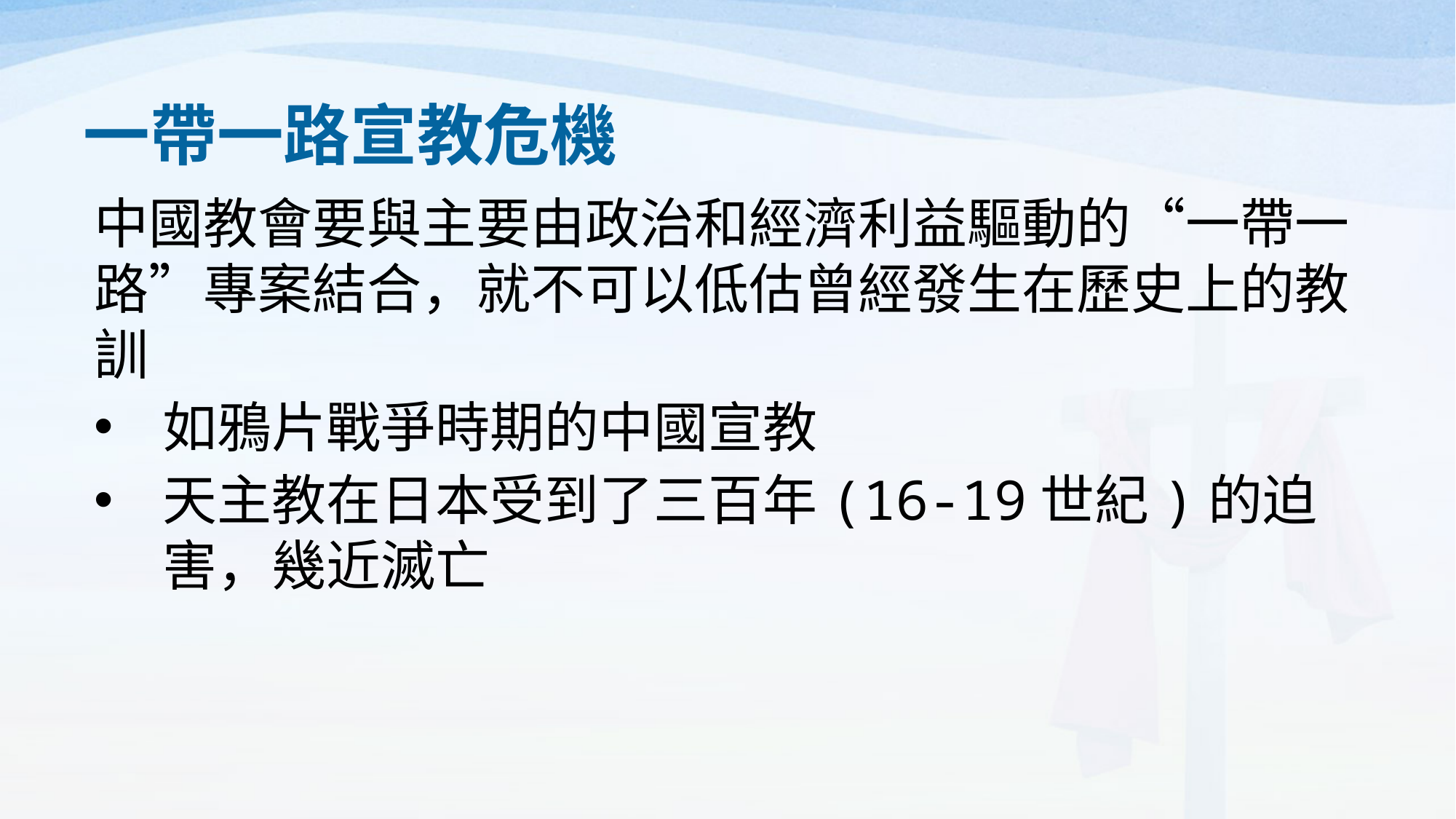

# 一帶一路宣教危機
中國教會要與主要由政治和經濟利益驅動的“一帶一路”專案結合，就不可以低估曾經發生在歷史上的教訓
如鴉片戰爭時期的中國宣教
天主教在日本受到了三百年(16-19世紀)的迫害，幾近滅亡